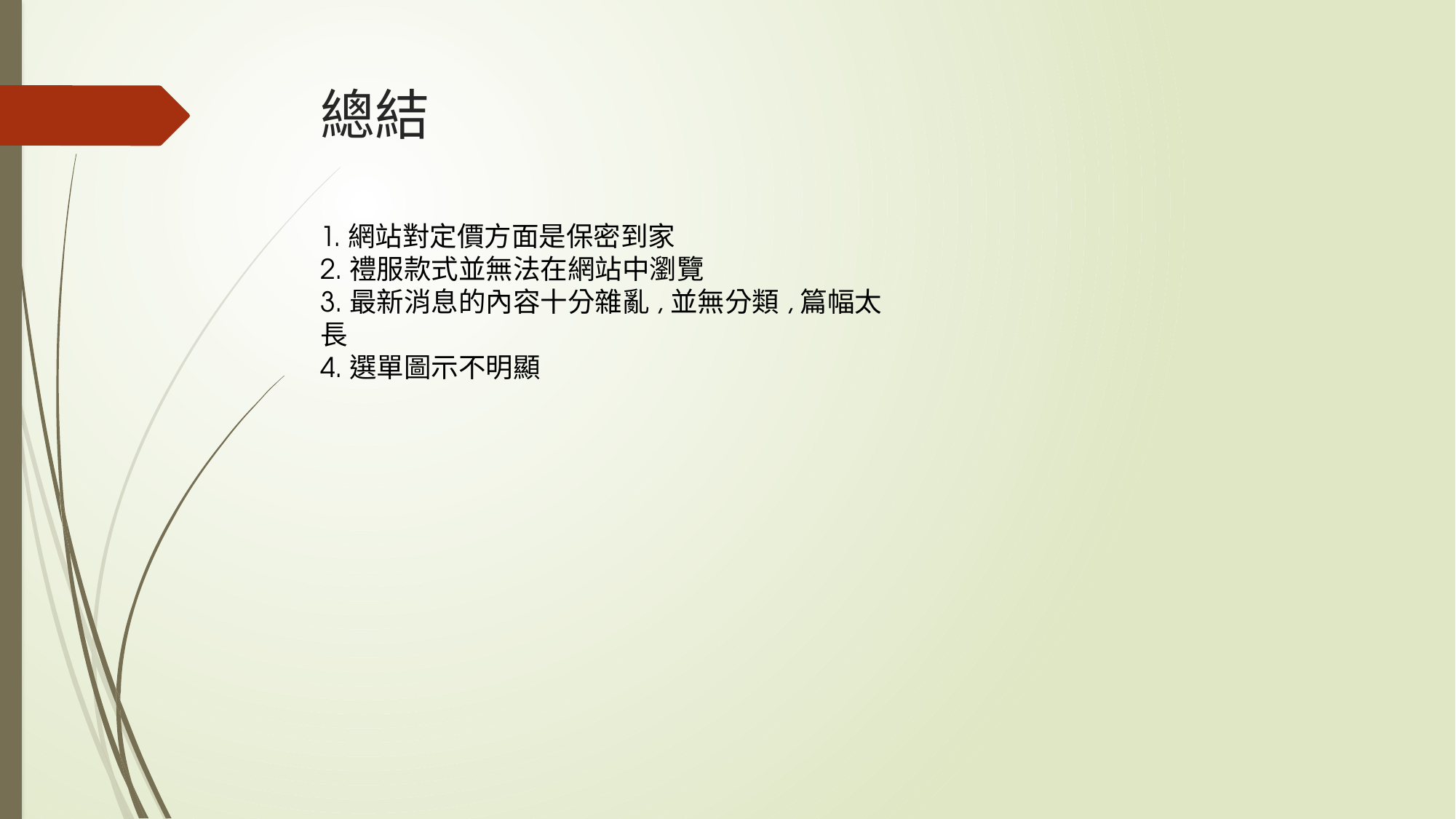

# 總結
1.網站對定價方面是保密到家
2.禮服款式並無法在網站中瀏覽
3.最新消息的內容十分雜亂,並無分類,篇幅太長
4.選單圖示不明顯